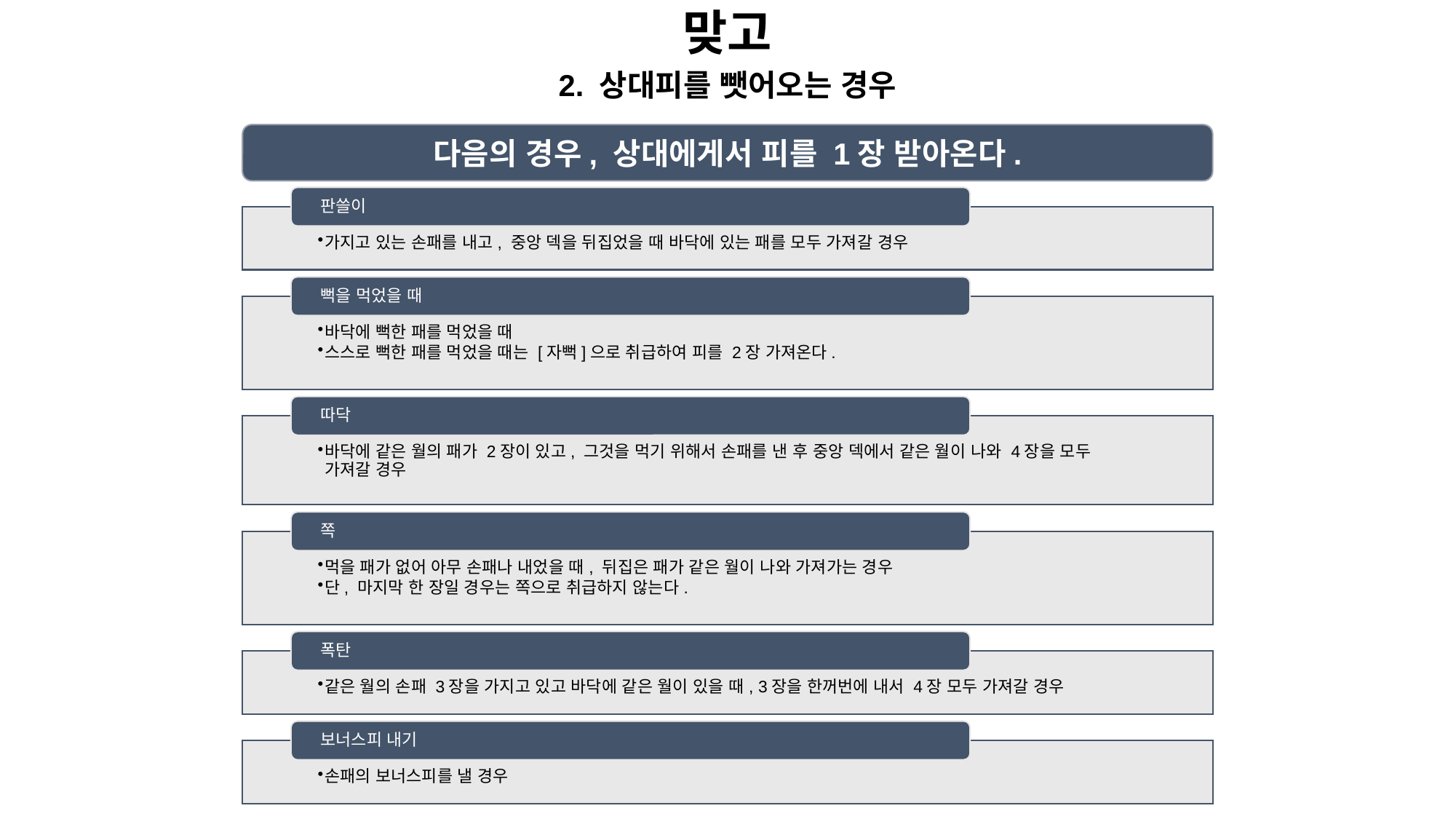

맞고
2. 상대피를 뺏어오는 경우
다음의 경우, 상대에게서 피를 1장 받아온다.
가지고 있는 손패를 내고, 중앙 덱을 뒤집었을 때 바닥에 있는 패를 모두 가져갈 경우
판쓸이
바닥에 뻑한 패를 먹었을 때
스스로 뻑한 패를 먹었을 때는 [자뻑]으로 취급하여 피를 2장 가져온다.
뻑을 먹었을 때
바닥에 같은 월의 패가 2장이 있고, 그것을 먹기 위해서 손패를 낸 후 중앙 덱에서 같은 월이 나와 4장을 모두 가져갈 경우
따닥
먹을 패가 없어 아무 손패나 내었을 때, 뒤집은 패가 같은 월이 나와 가져가는 경우
단, 마지막 한 장일 경우는 쪽으로 취급하지 않는다.
쪽
같은 월의 손패 3장을 가지고 있고 바닥에 같은 월이 있을 때, 3장을 한꺼번에 내서 4장 모두 가져갈 경우
폭탄
손패의 보너스피를 낼 경우
보너스피 내기